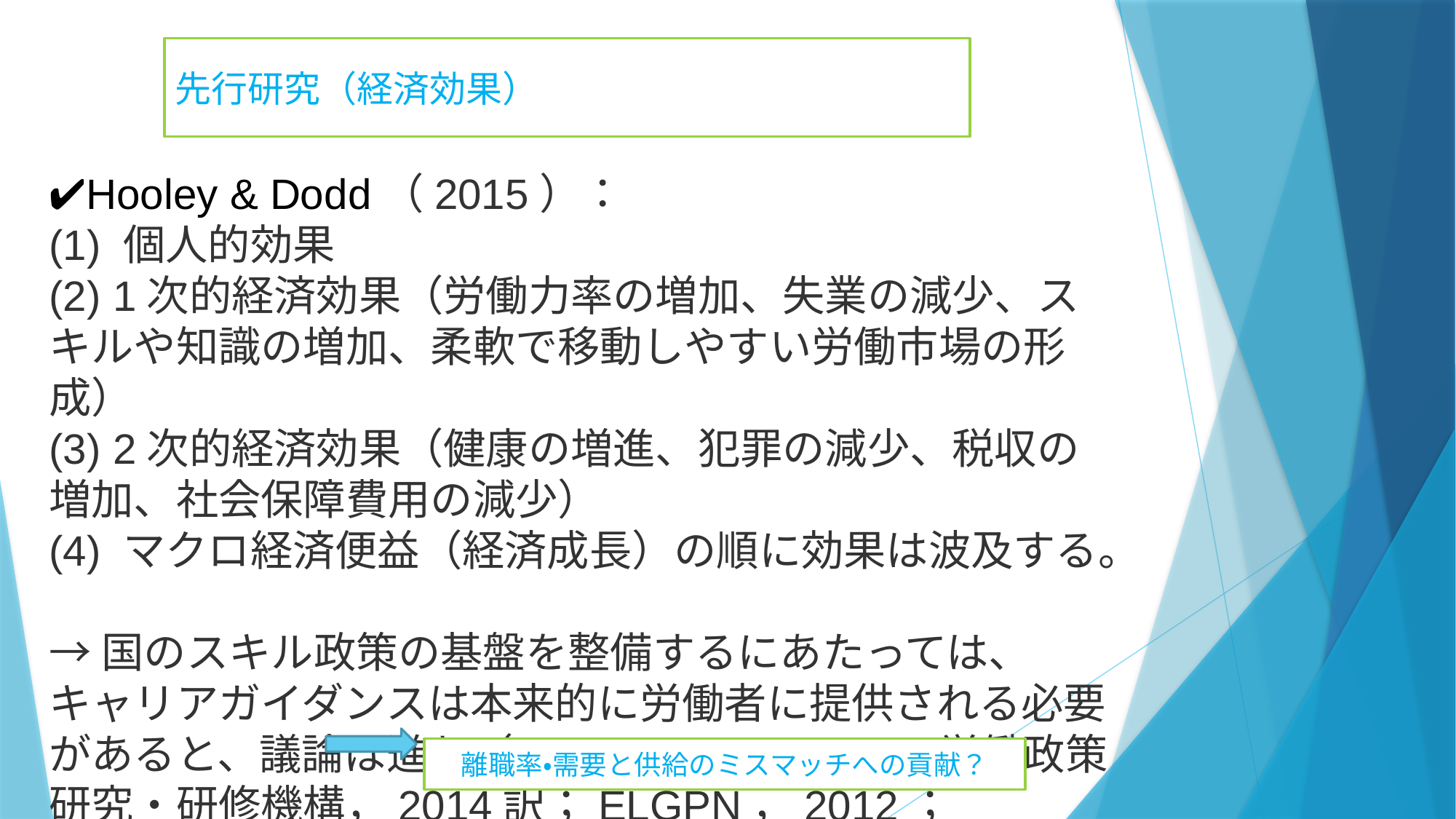

先行研究（経済効果）
✔Hooley & Dodd（2015）：
(1) 個人的効果
(2) 1次的経済効果（労働力率の増加、失業の減少、スキルや知識の増加、柔軟で移動しやすい労働市場の形成）
(3) 2次的経済効果（健康の増進、犯罪の減少、税収の増加、社会保障費用の減少）
(4) マクロ経済便益（経済成長）の順に効果は波及する。

→国のスキル政策の基盤を整備するにあたっては、キャリアガイダンスは本来的に労働者に提供される必要があると、議論は進む（CEDEFOP，2008　労働政策研究・研修機構，2014訳；ELGPN，2012；OECD，2012）

離職率・需要と供給のミスマッチへの貢献？